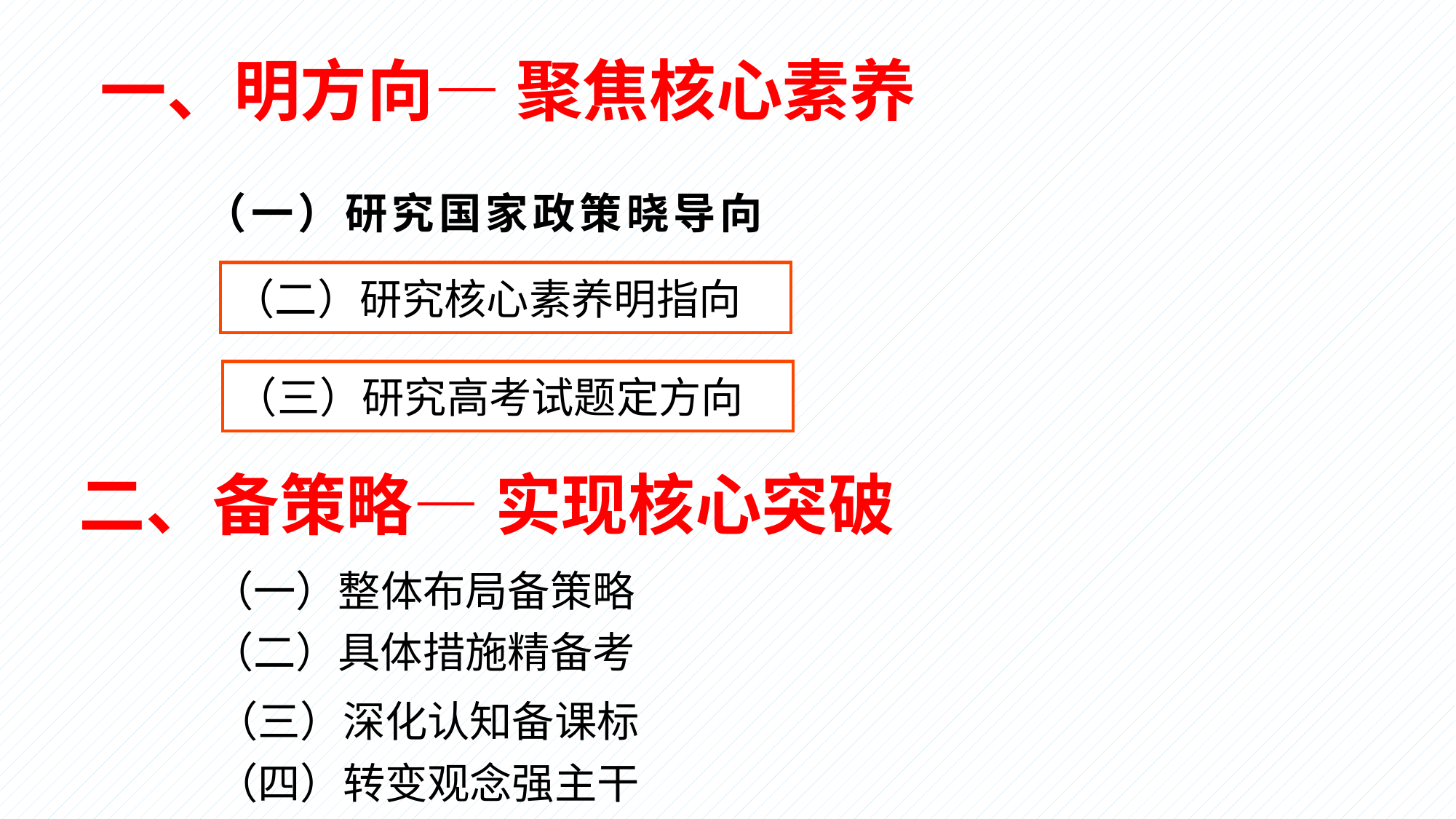

一、明方向— 聚焦核心素养
# （一）研究国家政策晓导向
（二）研究核心素养明指向
（三）研究高考试题定方向
二、备策略— 实现核心突破
（一）整体布局备策略
（二）具体措施精备考
（三）深化认知备课标
（四）转变观念强主干